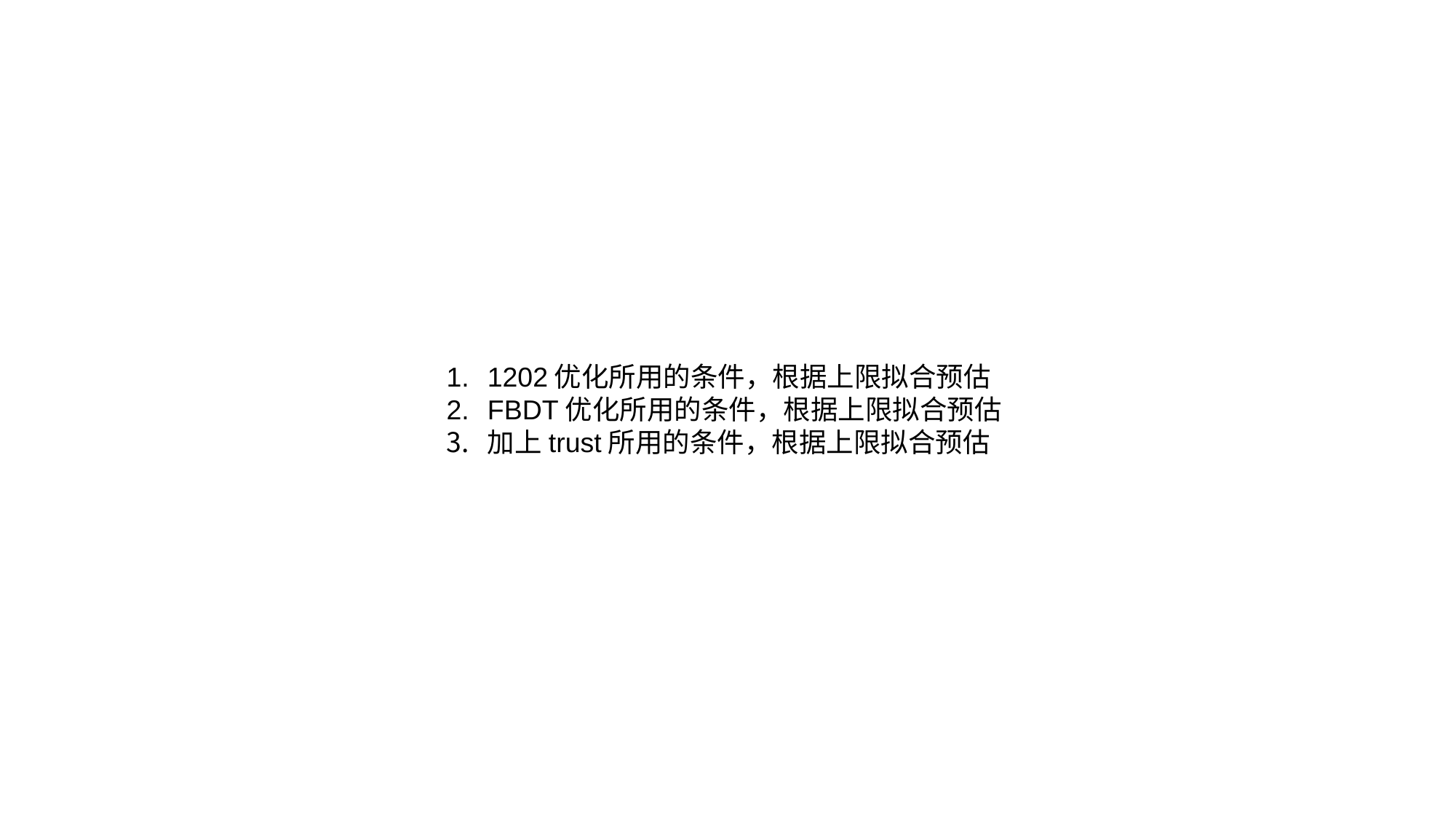

1202优化所用的条件，根据上限拟合预估
FBDT优化所用的条件，根据上限拟合预估
加上trust所用的条件，根据上限拟合预估